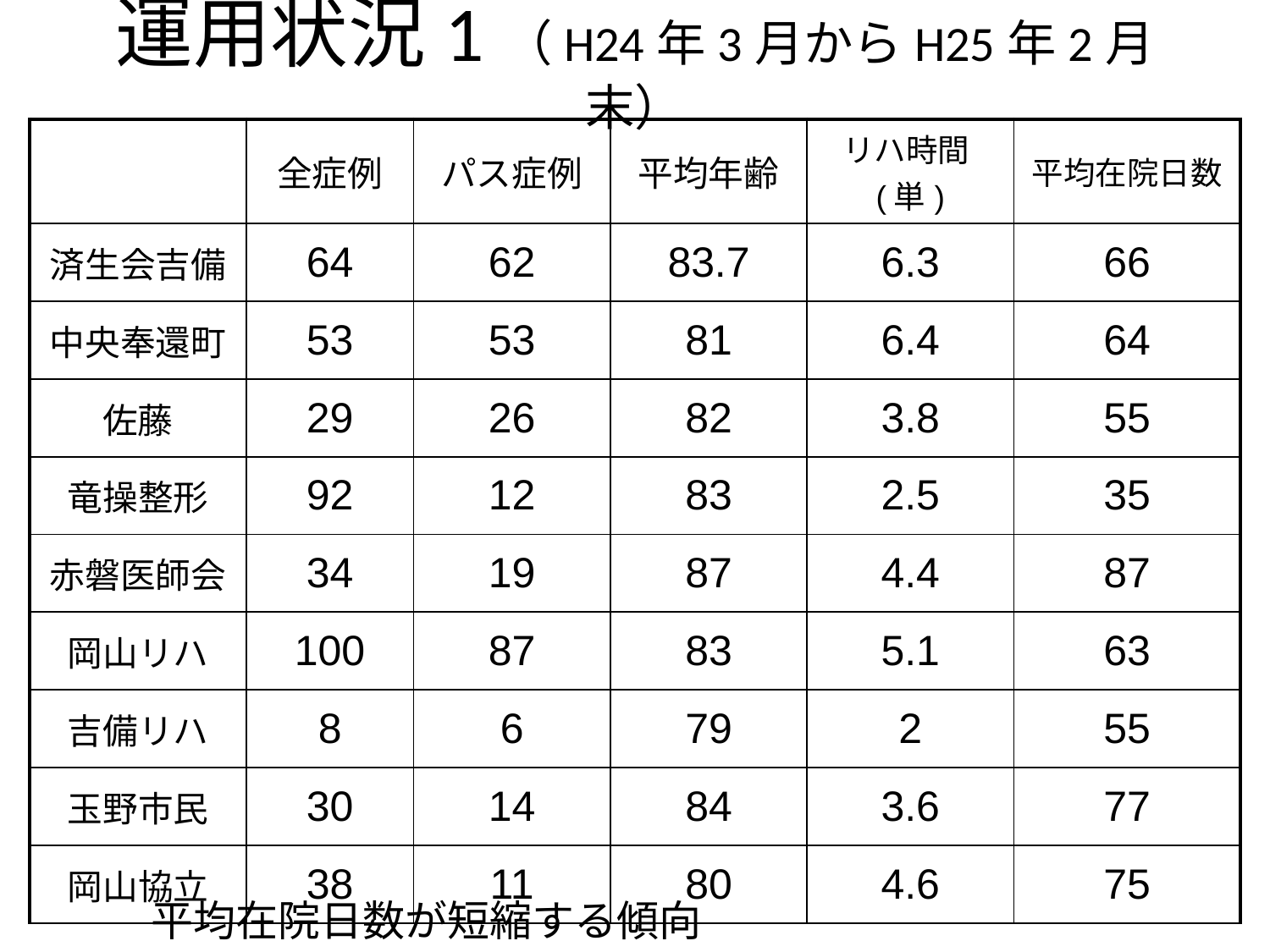

# 運用状況1（H24年3月からH25年2月末）
|  | 全症例 | パス症例 | 平均年齢 | リハ時間(単) | 平均在院日数 |
| --- | --- | --- | --- | --- | --- |
| 済生会吉備 | 64 | 62 | 83.7 | 6.3 | 66 |
| 中央奉還町 | 53 | 53 | 81 | 6.4 | 64 |
| 佐藤 | 29 | 26 | 82 | 3.8 | 55 |
| 竜操整形 | 92 | 12 | 83 | 2.5 | 35 |
| 赤磐医師会 | 34 | 19 | 87 | 4.4 | 87 |
| 岡山リハ | 100 | 87 | 83 | 5.1 | 63 |
| 吉備リハ | 8 | 6 | 79 | 2 | 55 |
| 玉野市民 | 30 | 14 | 84 | 3.6 | 77 |
| 岡山協立 | 38 | 11 | 80 | 4.6 | 75 |
平均在院日数が短縮する傾向